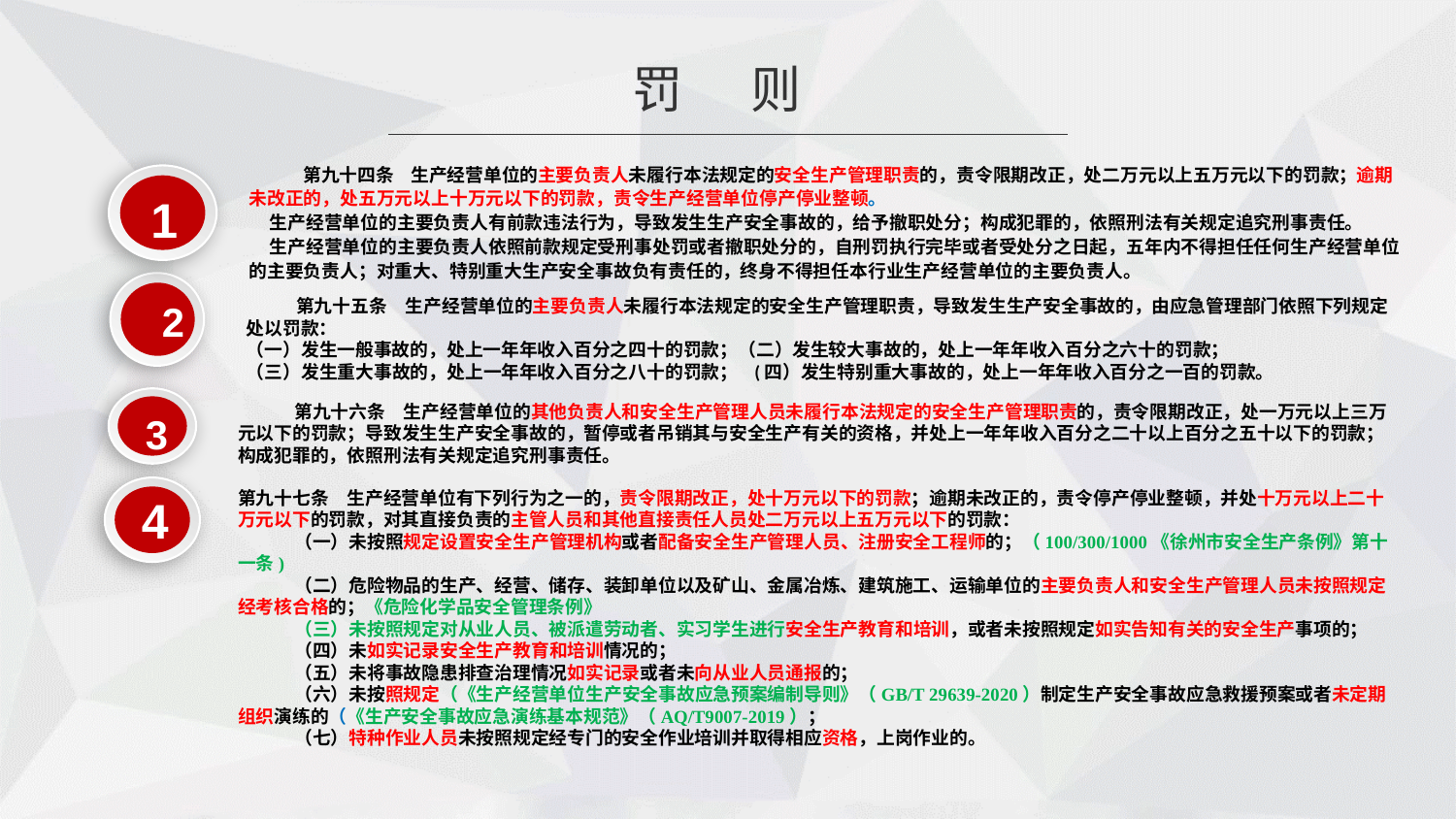

罚      则
            第九十四条    生产经营单位的主要负责人未履行本法规定的安全生产管理职责的，责令限期改正，处二万元以上五万元以下的罚款；逾期未改正的，处五万元以上十万元以下的罚款，责令生产经营单位停产停业整顿。
     生产经营单位的主要负责人有前款违法行为，导致发生生产安全事故的，给予撤职处分；构成犯罪的，依照刑法有关规定追究刑事责任。
     生产经营单位的主要负责人依照前款规定受刑事处罚或者撤职处分的，自刑罚执行完毕或者受处分之日起，五年内不得担任任何生产经营单位的主要负责人；对重大、特别重大生产安全事故负有责任的，终身不得担任本行业生产经营单位的主要负责人。

1

2
           第九十五条　生产经营单位的主要负责人未履行本法规定的安全生产管理职责，导致发生生产安全事故的，由应急管理部门依照下列规定处以罚款：
（一）发生一般事故的，处上一年年收入百分之四十的罚款；（二）发生较大事故的，处上一年年收入百分之六十的罚款；
（三）发生重大事故的，处上一年年收入百分之八十的罚款；   (四）发生特别重大事故的，处上一年年收入百分之一百的罚款。

3
第九十六条　生产经营单位的其他负责人和安全生产管理人员未履行本法规定的安全生产管理职责的，责令限期改正，处一万元以上三万元以下的罚款；导致发生生产安全事故的，暂停或者吊销其与安全生产有关的资格，并处上一年年收入百分之二十以上百分之五十以下的罚款；构成犯罪的，依照刑法有关规定追究刑事责任。

4
第九十七条　生产经营单位有下列行为之一的，责令限期改正，处十万元以下的罚款；逾期未改正的，责令停产停业整顿，并处十万元以上二十万元以下的罚款，对其直接负责的主管人员和其他直接责任人员处二万元以上五万元以下的罚款：（一）未按照规定设置安全生产管理机构或者配备安全生产管理人员、注册安全工程师的；（100/300/1000《徐州市安全生产条例》第十一条)
（二）危险物品的生产、经营、储存、装卸单位以及矿山、金属冶炼、建筑施工、运输单位的主要负责人和安全生产管理人员未按照规定经考核合格的；《危险化学品安全管理条例》（三）未按照规定对从业人员、被派遣劳动者、实习学生进行安全生产教育和培训，或者未按照规定如实告知有关的安全生产事项的；（四）未如实记录安全生产教育和培训情况的；（五）未将事故隐患排查治理情况如实记录或者未向从业人员通报的；（六）未按照规定（《生产经营单位生产安全事故应急预案编制导则》（GB/T 29639-2020）制定生产安全事故应急救援预案或者未定期组织演练的（《生产安全事故应急演练基本规范》（AQ/T9007-2019）；（七）特种作业人员未按照规定经专门的安全作业培训并取得相应资格，上岗作业的。